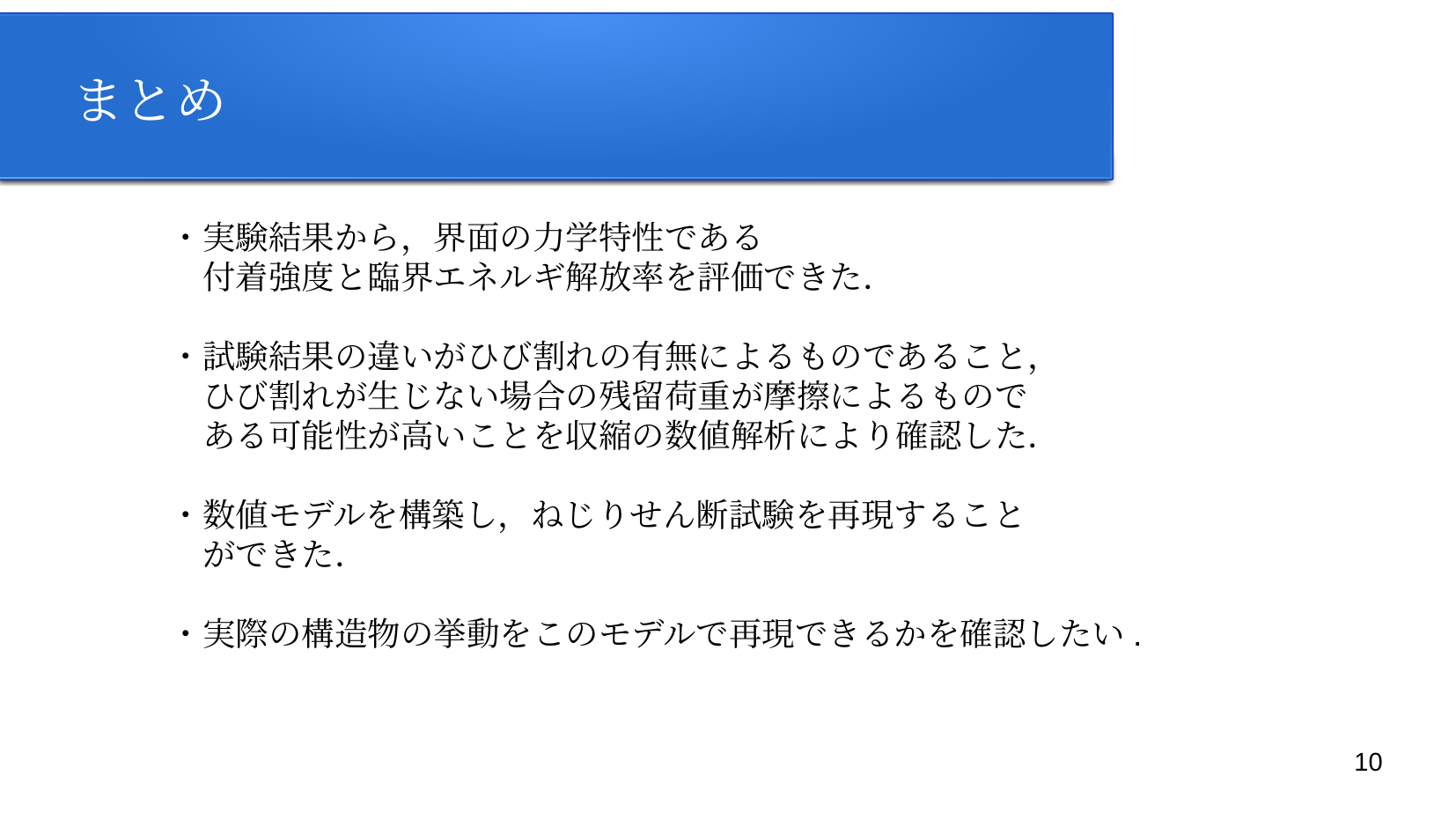

まとめ
・実験結果から，界面の力学特性である
　付着強度と臨界エネルギ解放率を評価できた．

・試験結果の違いがひび割れの有無によるものであること，
　ひび割れが生じない場合の残留荷重が摩擦によるもので
　ある可能性が高いことを収縮の数値解析により確認した．

・数値モデルを構築し，ねじりせん断試験を再現すること
　ができた．

・実際の構造物の挙動をこのモデルで再現できるかを確認したい.
10